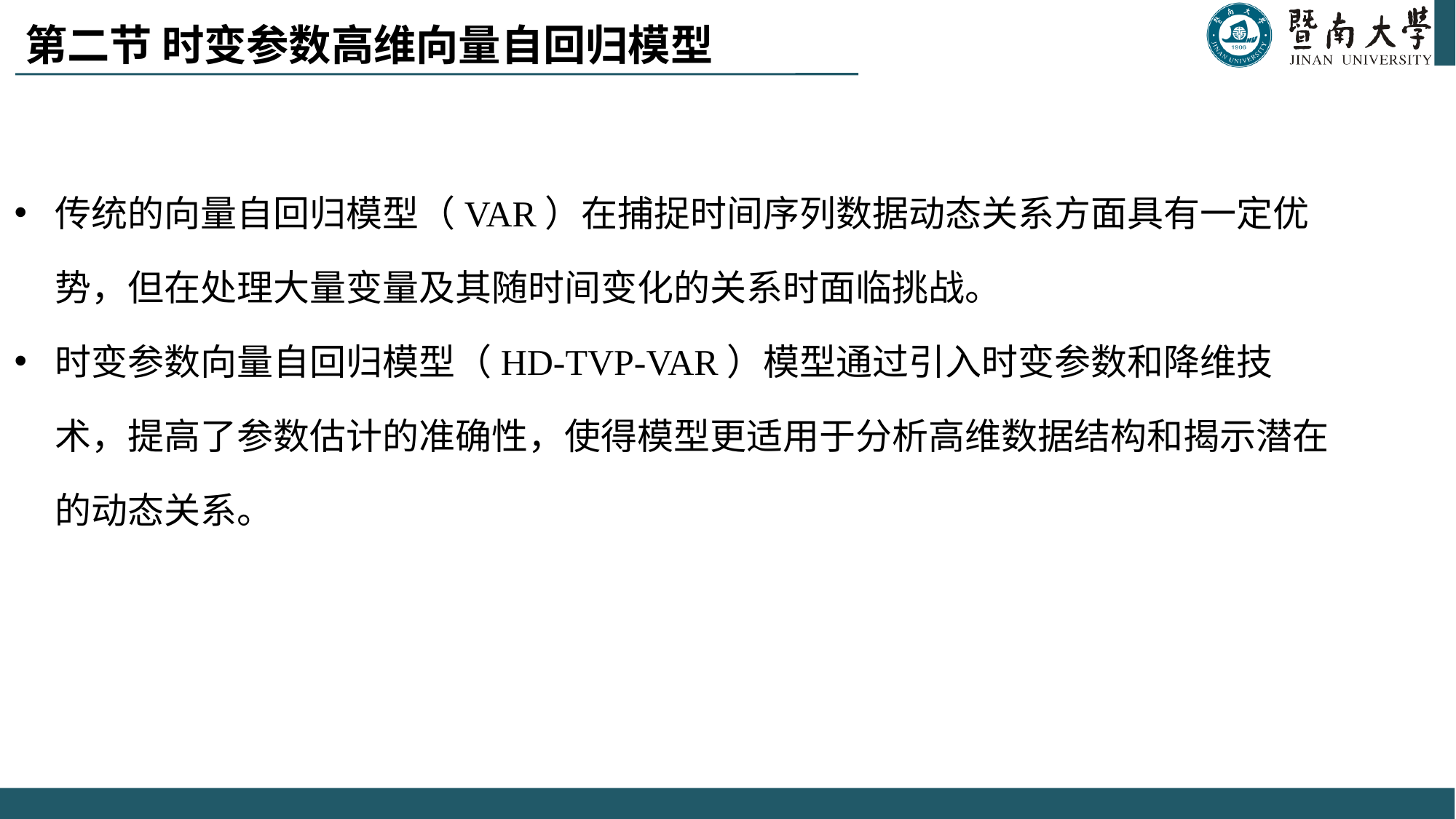

# 第二节 时变参数高维向量自回归模型

传统的向量自回归模型（VAR）在捕捉时间序列数据动态关系方面具有一定优势，但在处理大量变量及其随时间变化的关系时面临挑战。
时变参数向量自回归模型（HD-TVP-VAR）模型通过引入时变参数和降维技术，提高了参数估计的准确性，使得模型更适用于分析高维数据结构和揭示潜在的动态关系。